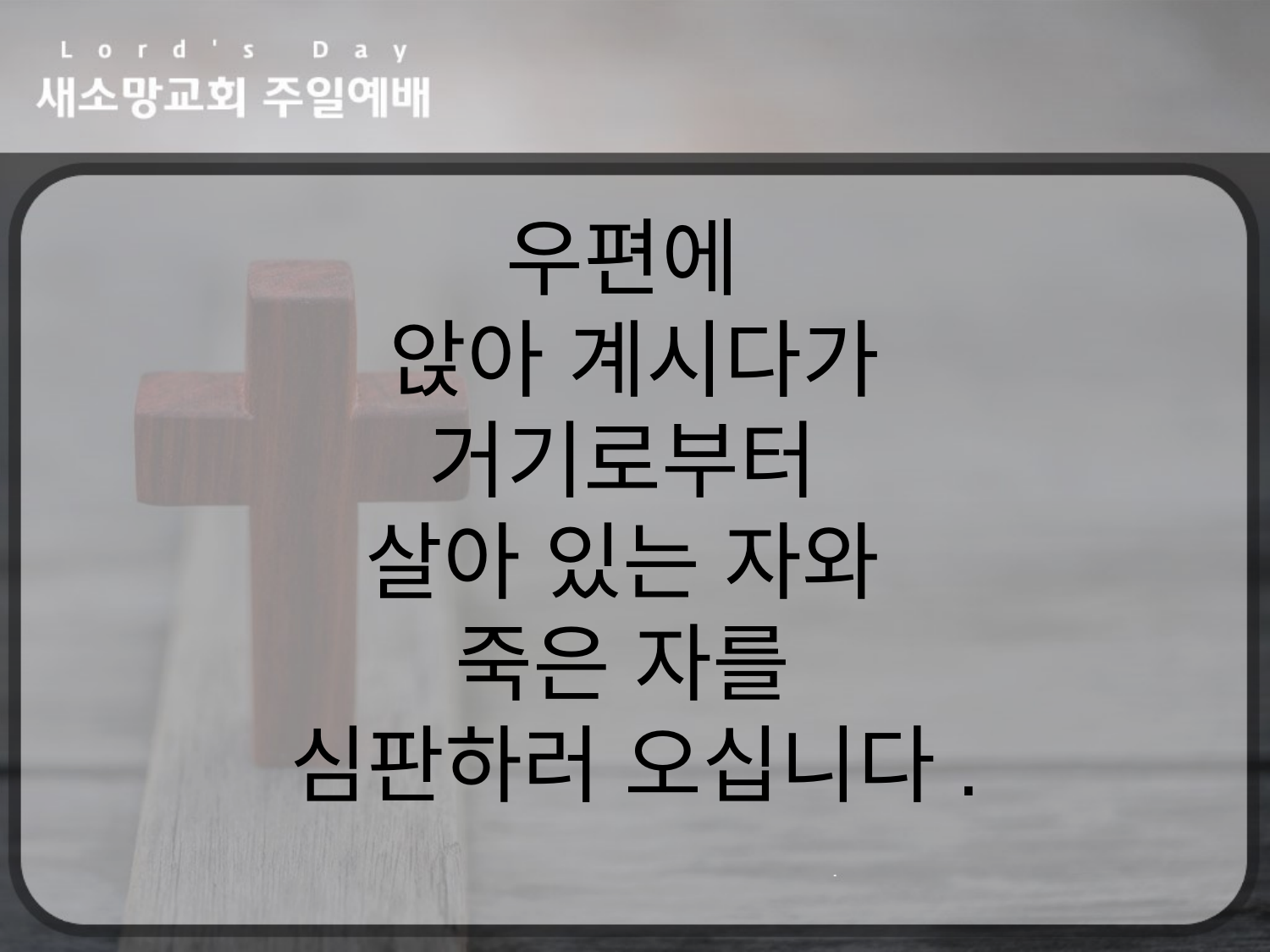

우편에
앉아 계시다가
거기로부터
살아 있는 자와
죽은 자를
심판하러 오십니다.